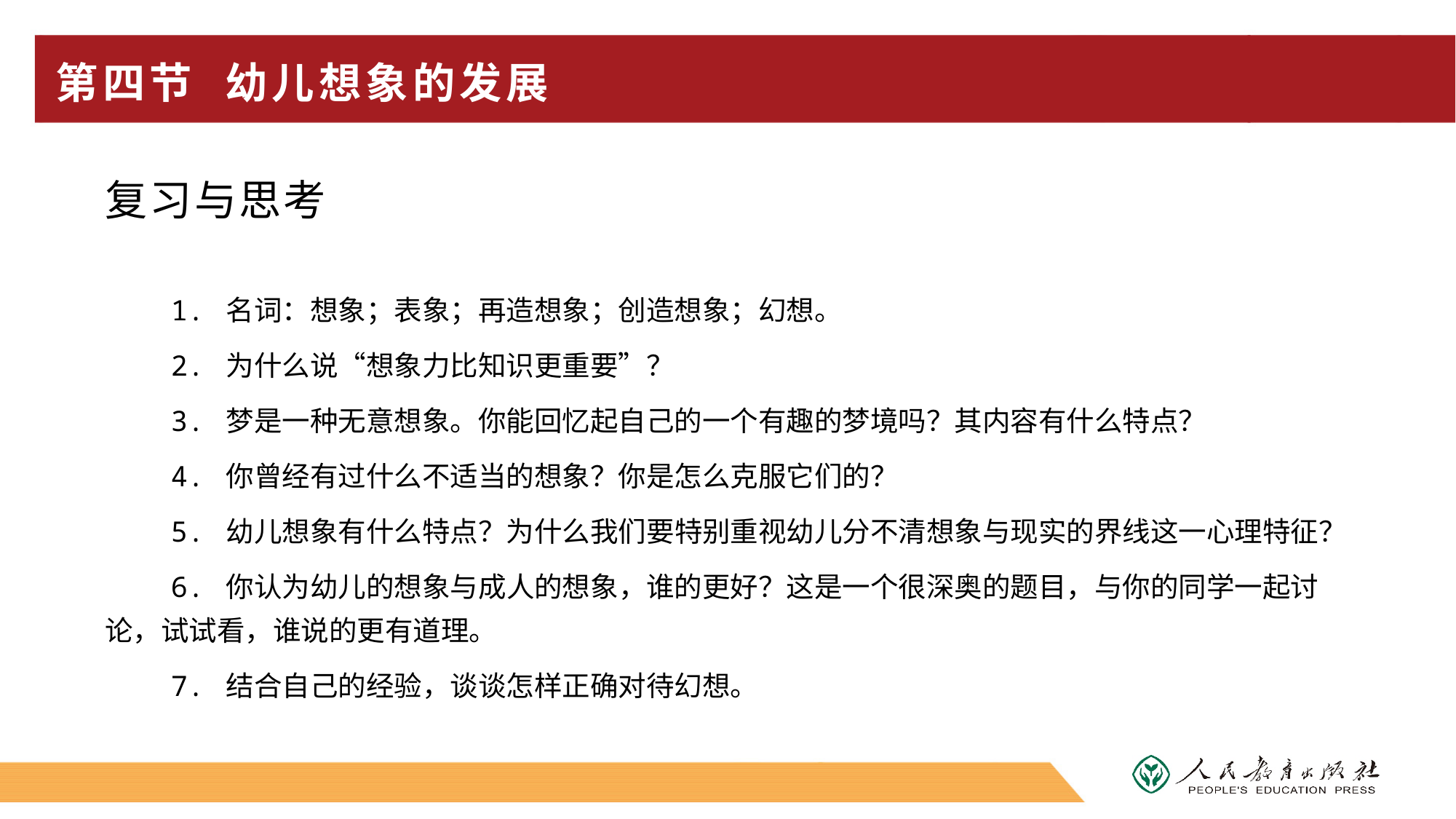

# 第四节  幼儿想象的发展
复习与思考
1. 名词：想象；表象；再造想象；创造想象；幻想。
2. 为什么说“想象力比知识更重要”？
3. 梦是一种无意想象。你能回忆起自己的一个有趣的梦境吗？其内容有什么特点？
4. 你曾经有过什么不适当的想象？你是怎么克服它们的？
5. 幼儿想象有什么特点？为什么我们要特别重视幼儿分不清想象与现实的界线这一心理特征？
6. 你认为幼儿的想象与成人的想象，谁的更好？这是一个很深奥的题目，与你的同学一起讨论，试试看，谁说的更有道理。
7. 结合自己的经验，谈谈怎样正确对待幻想。